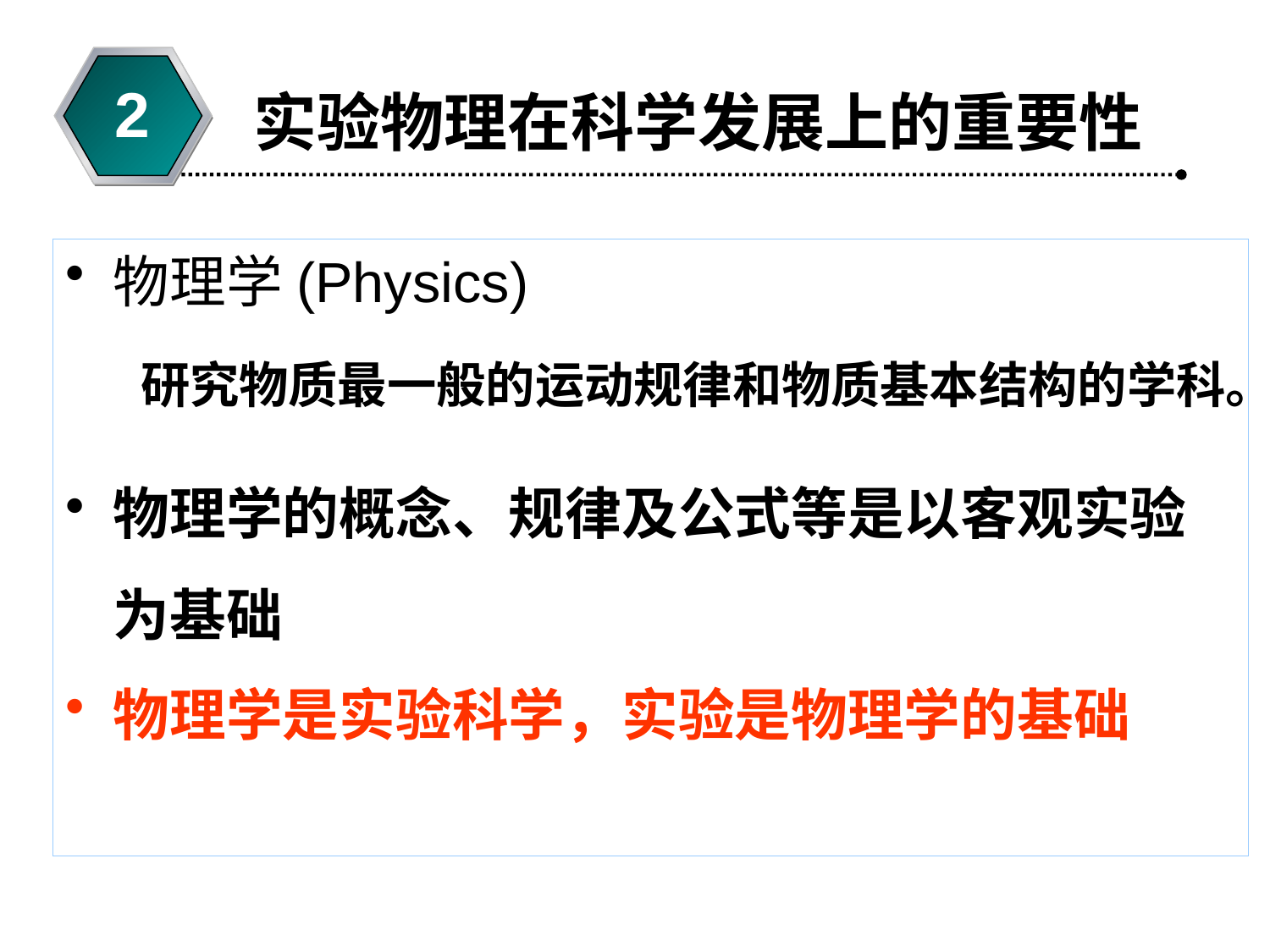

2
实验物理在科学发展上的重要性

物理学(Physics)
研究物质最一般的运动规律和物质基本结构的学科。
物理学的概念、规律及公式等是以客观实验为基础
物理学是实验科学，实验是物理学的基础